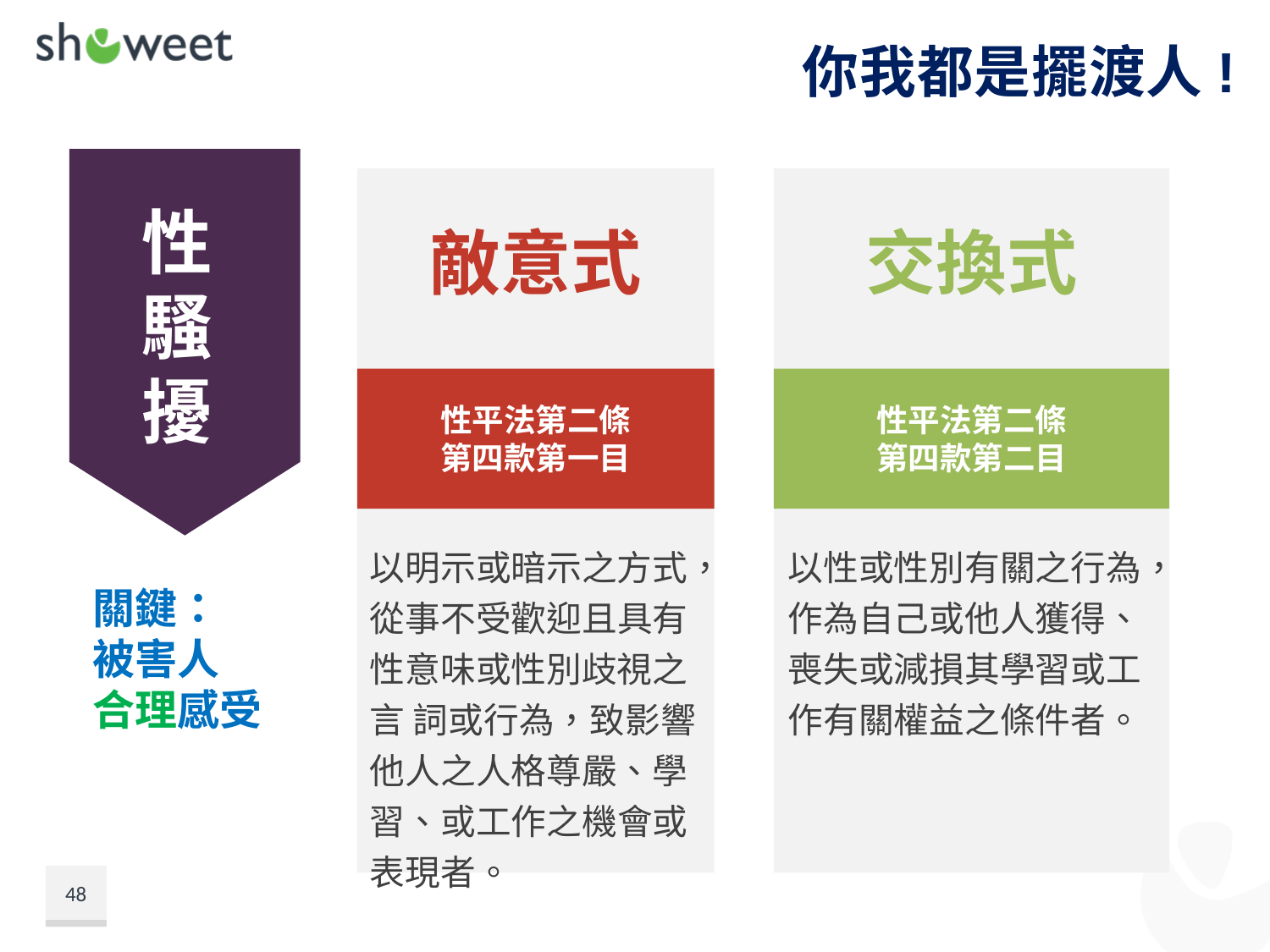

你我都是擺渡人!

敵意式
性平法第二條
第四款第一目
以明示或暗示之方式，從事不受歡迎且具有性意味或性別歧視之言 詞或行為，致影響他人之人格尊嚴、學習、或工作之機會或表現者。

交換式
性平法第二條
第四款第二目
以性或性別有關之行為，作為自己或他人獲得、喪失或減損其學習或工作有關權益之條件者。
性騷擾
關鍵：
被害人
合理感受
48